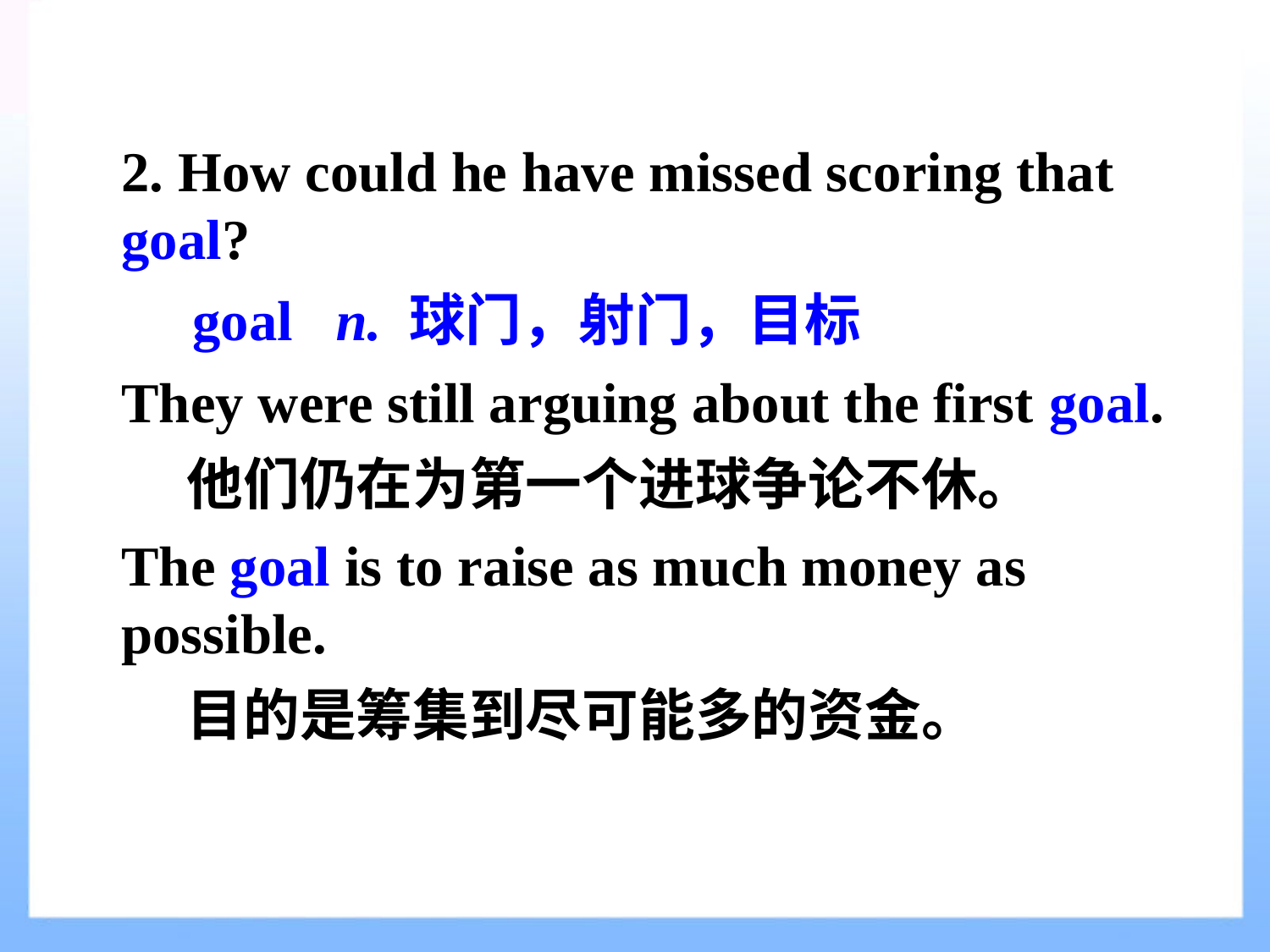

2. How could he have missed scoring that goal?
     goal   n. 球门，射门，目标
They were still arguing about the first goal.
    他们仍在为第一个进球争论不休。
The goal is to raise as much money as possible.
    目的是筹集到尽可能多的资金。